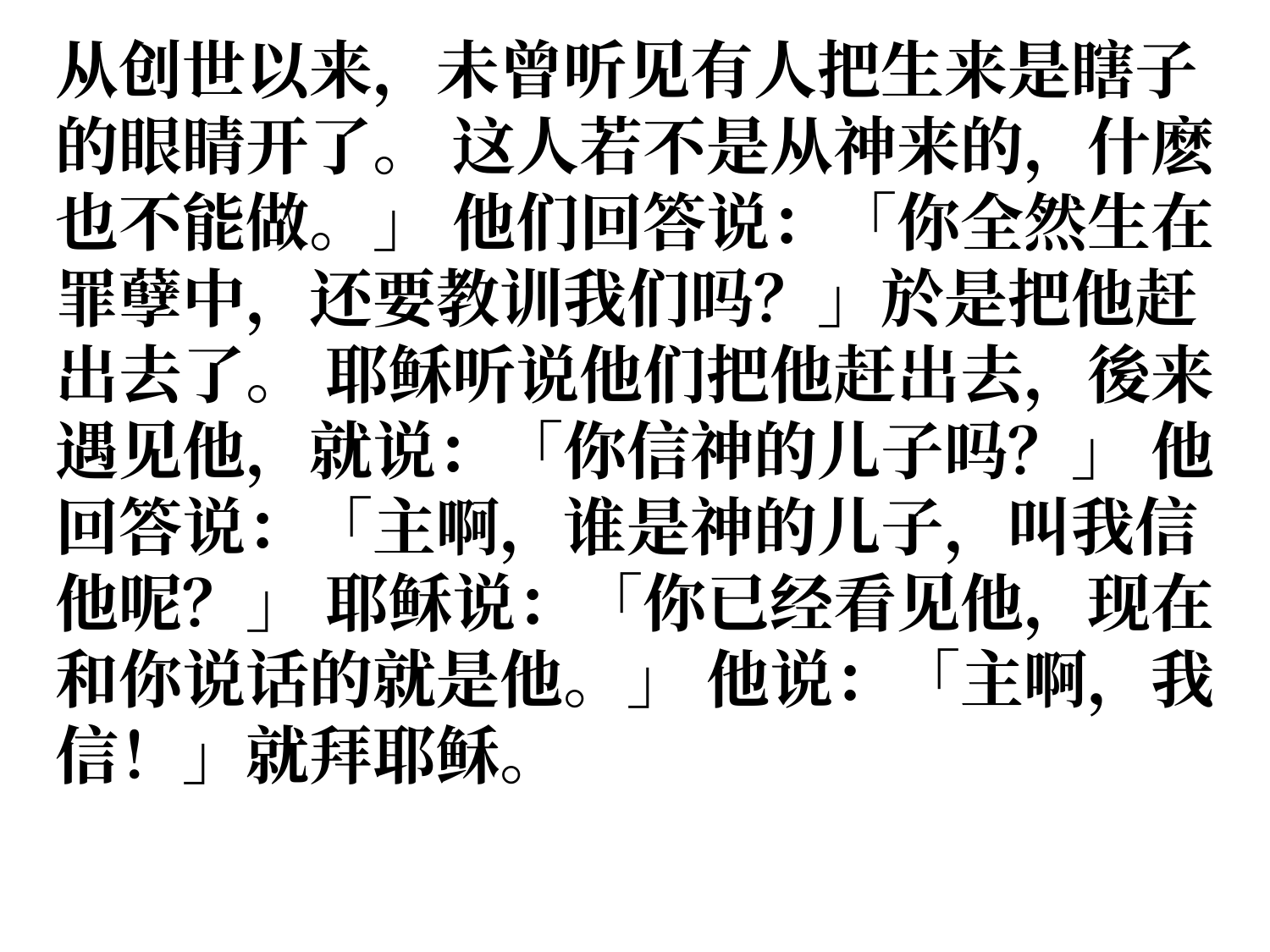

从创世以来，未曾听见有人把生来是瞎子的眼睛开了。 这人若不是从神来的，什麽也不能做。」 他们回答说：「你全然生在罪孽中，还要教训我们吗？」於是把他赶出去了。 耶稣听说他们把他赶出去，後来遇见他，就说：「你信神的儿子吗？」 他回答说：「主啊，谁是神的儿子，叫我信他呢？」 耶稣说：「你已经看见他，现在和你说话的就是他。」 他说：「主啊，我信！」就拜耶稣。